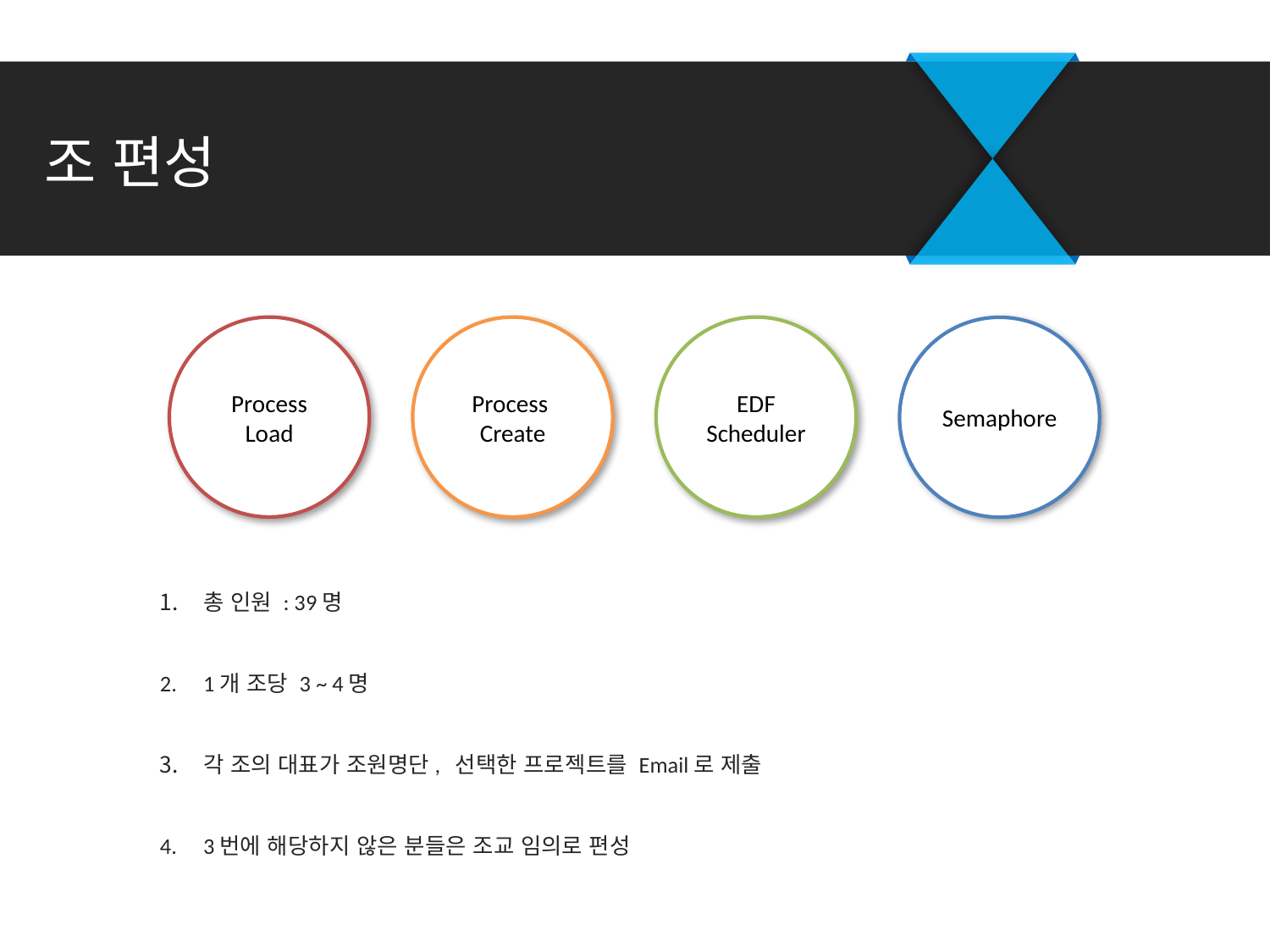

# 조 편성
Process Load
Process
Create
EDF
Scheduler
Semaphore
총 인원 : 39명

1개 조당 3 ~ 4명

각 조의 대표가 조원명단,  선택한 프로젝트를 Email로 제출

3번에 해당하지 않은 분들은 조교 임의로 편성